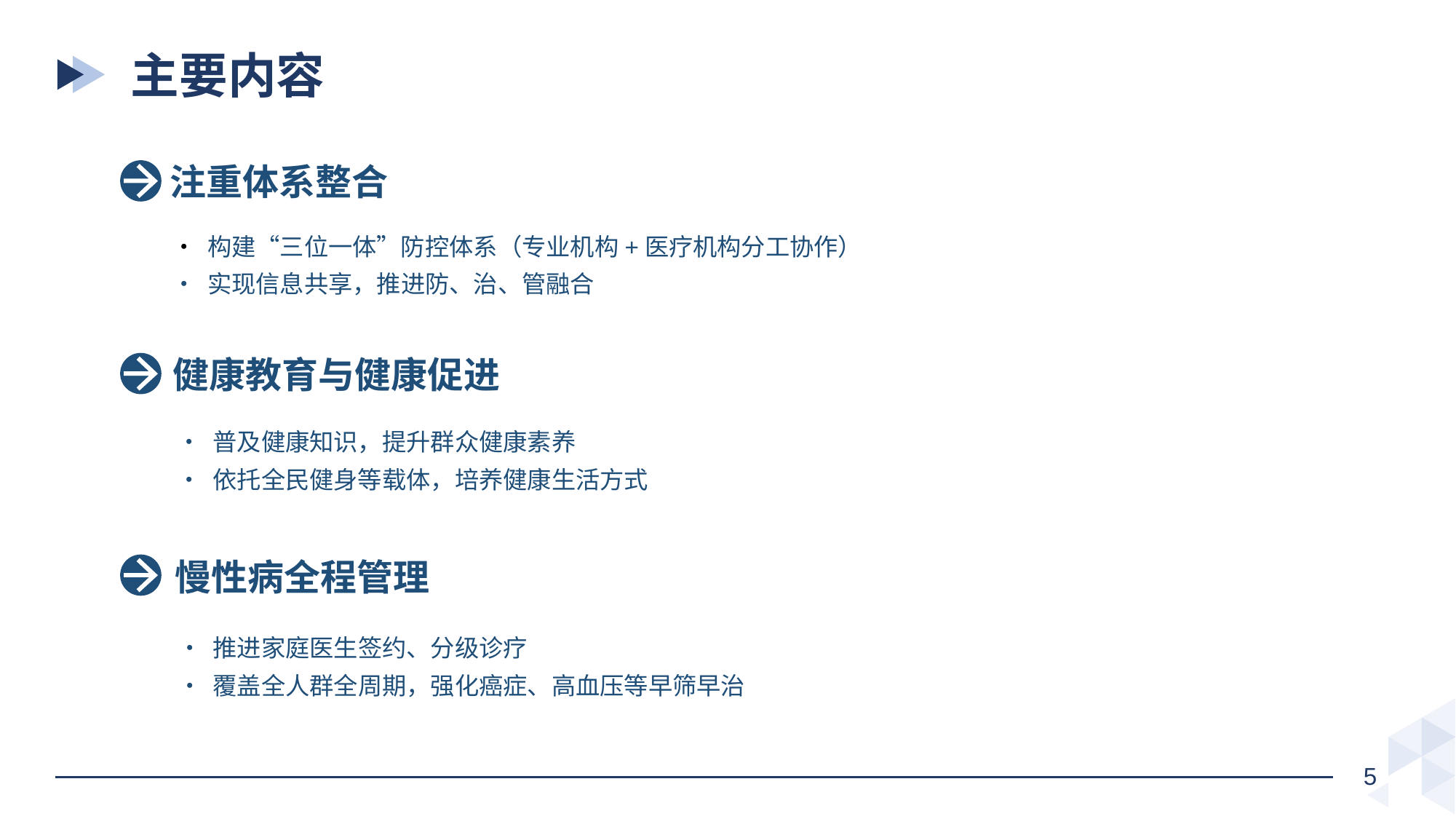

主要内容

注重体系整合

• 构建“三位一体”防控体系（专业机构+医疗机构分工协作）
• 实现信息共享，推进防、治、管融合
健康教育与健康促进

 • 普及健康知识，提升群众健康素养
 • 依托全民健身等载体，培养健康生活方式

慢性病全程管理

 • 推进家庭医生签约、分级诊疗
 • 覆盖全人群全周期，强化癌症、高血压等早筛早治